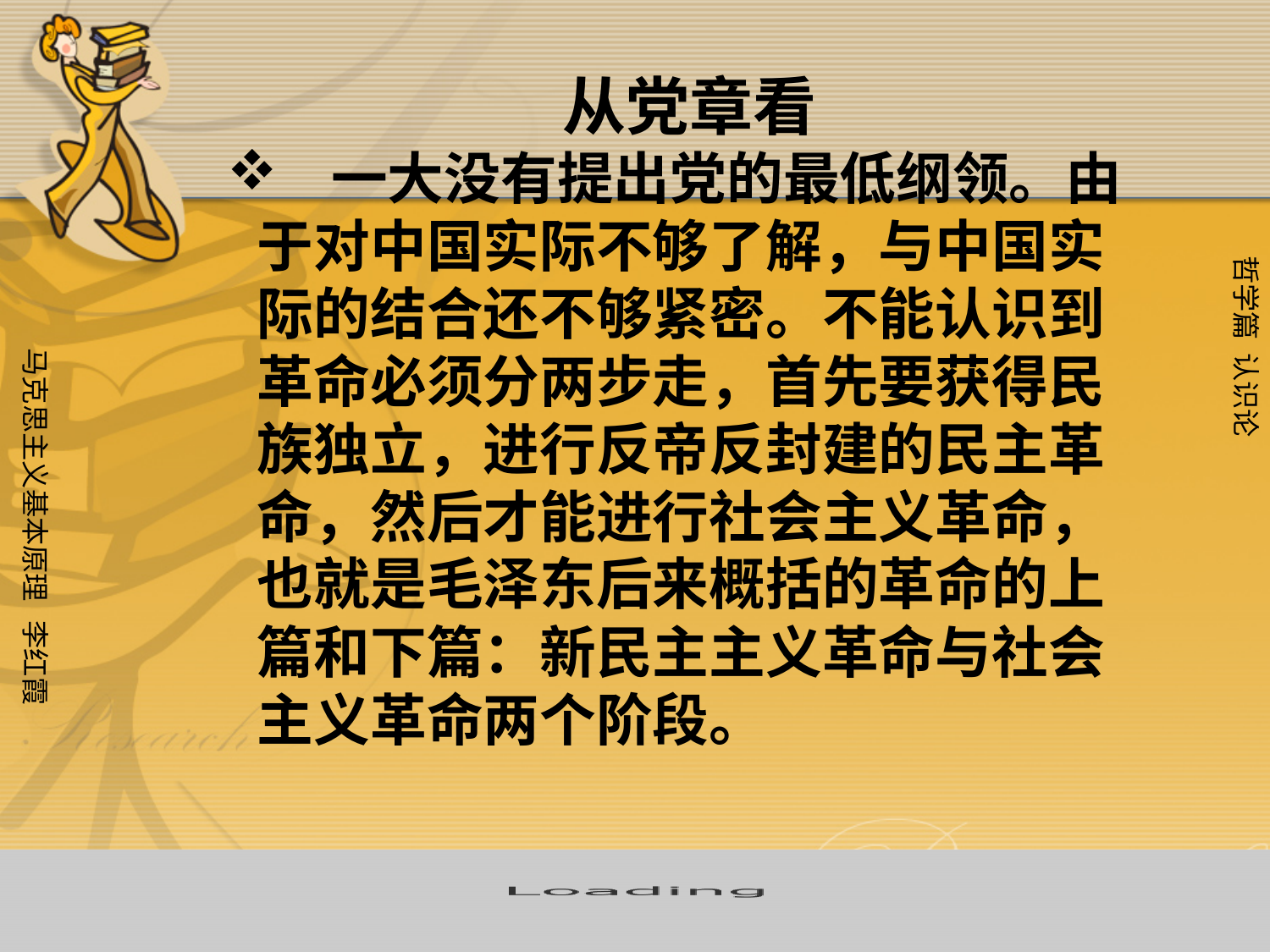

从党章看
   一大没有提出党的最低纲领。由于对中国实际不够了解，与中国实际的结合还不够紧密。不能认识到革命必须分两步走，首先要获得民族独立，进行反帝反封建的民主革命，然后才能进行社会主义革命，也就是毛泽东后来概括的革命的上篇和下篇：新民主主义革命与社会主义革命两个阶段。